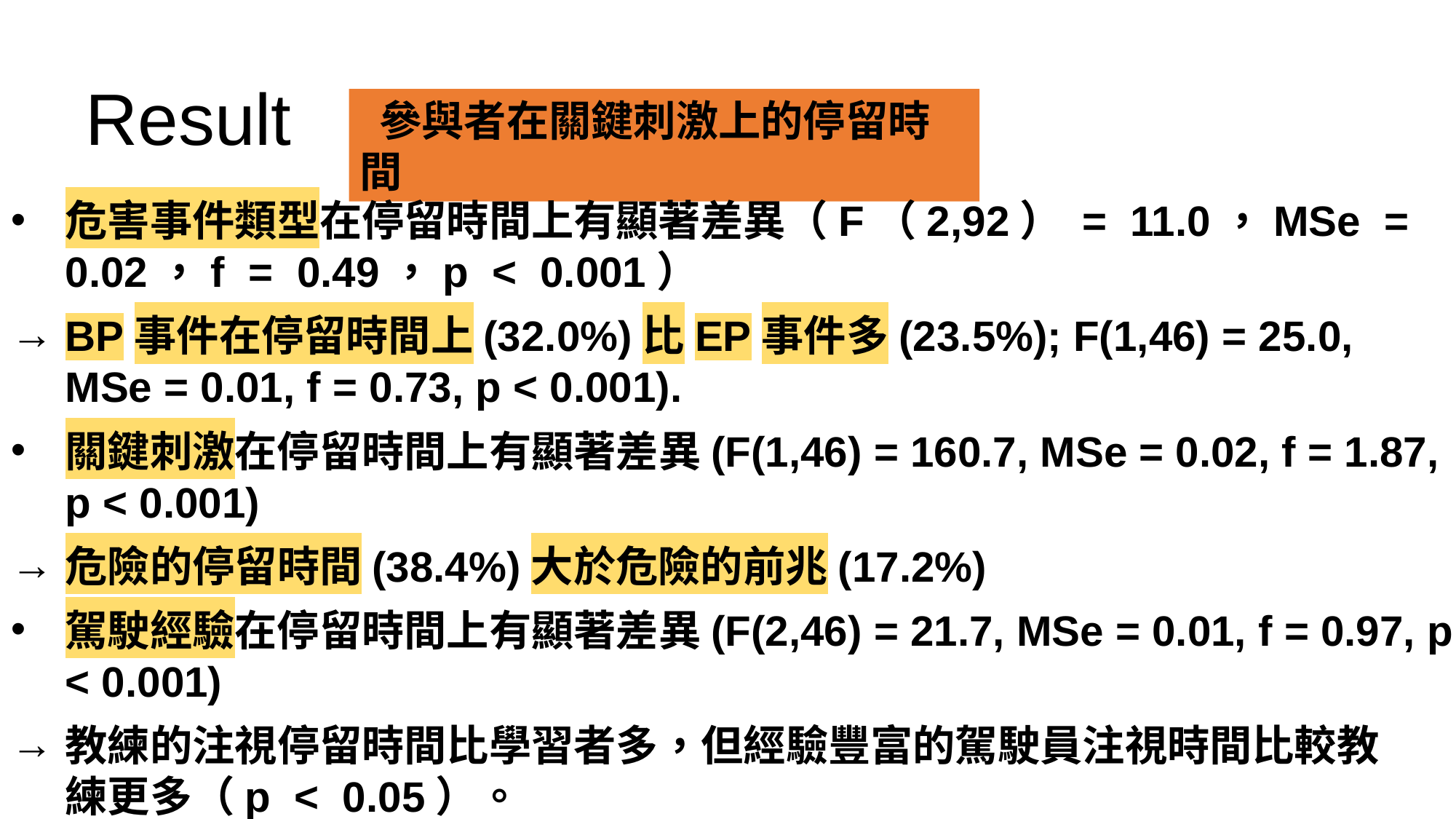

Result
 參與者在關鍵刺激上的停留時間
危害事件類型在停留時間上有顯著差異（F（2,92） =  11.0，MSe  =  0.02，f  =  0.49，p  <  0.001）
BP事件在停留時間上(32.0%)比EP事件多(23.5%); F(1,46) = 25.0, MSe = 0.01, f = 0.73, p < 0.001).
關鍵刺激在停留時間上有顯著差異(F(1,46) = 160.7, MSe = 0.02, f = 1.87, p < 0.001)
危險的停留時間(38.4%)大於危險的前兆(17.2%)
駕駛經驗在停留時間上有顯著差異(F(2,46) = 21.7, MSe = 0.01, f = 0.97, p < 0.001)
教練的注視停留時間比學習者多，但經驗豐富的駕駛員注視時間比較教練更多（p  <  0.05）。